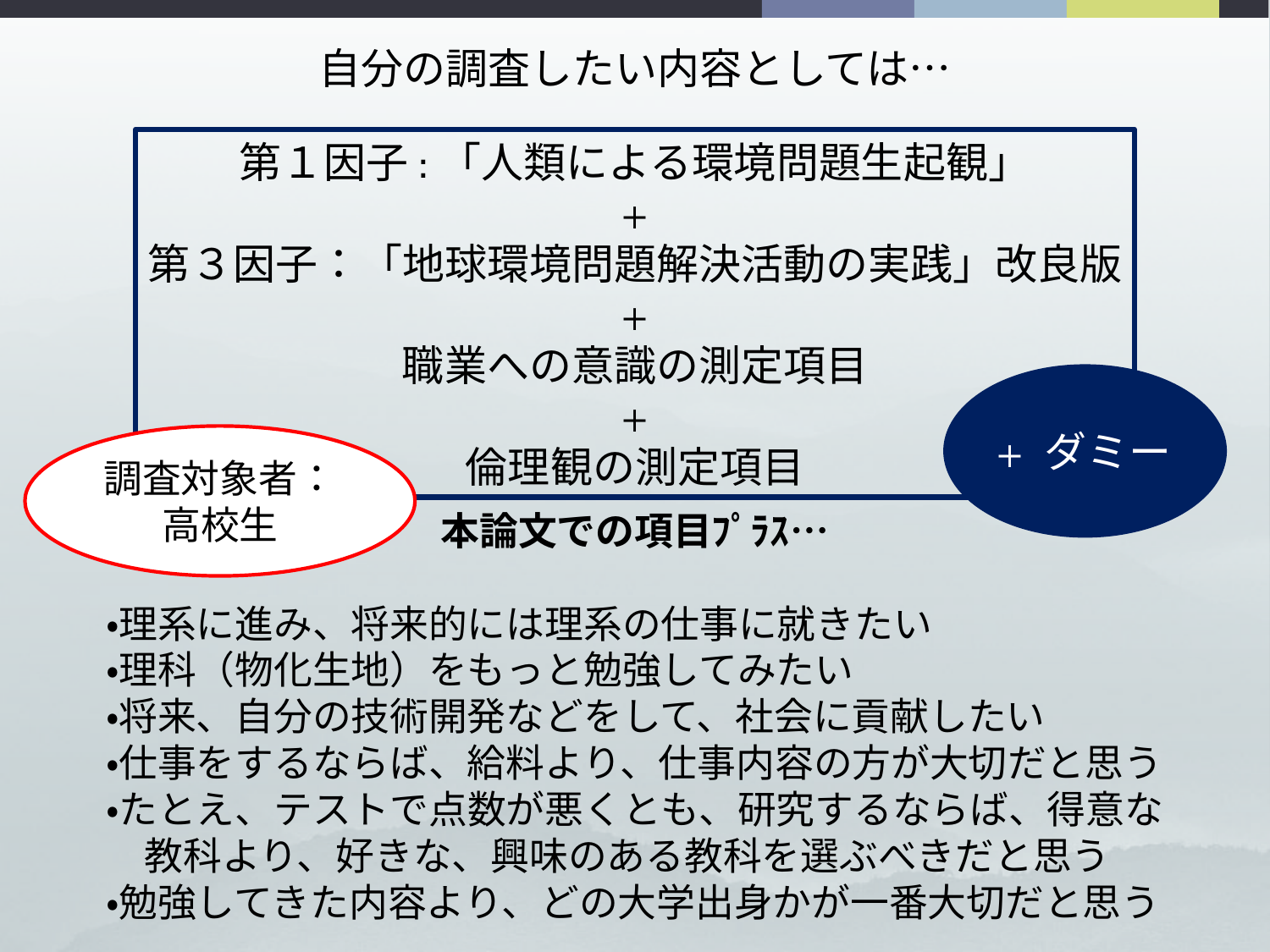

自分の調査したい内容としては…
第１因子:「人類による環境問題生起観」
+
第３因子：「地球環境問題解決活動の実践」改良版
+
職業への意識の測定項目
+
倫理観の測定項目
+ ダミー
調査対象者：
高校生
本論文での項目ﾌﾟﾗｽ…

・理系に進み、将来的には理系の仕事に就きたい
・理科（物化生地）をもっと勉強してみたい
・将来、自分の技術開発などをして、社会に貢献したい
・仕事をするならば、給料より、仕事内容の方が大切だと思う
・たとえ、テストで点数が悪くとも、研究するならば、得意な
　教科より、好きな、興味のある教科を選ぶべきだと思う
・勉強してきた内容より、どの大学出身かが一番大切だと思う